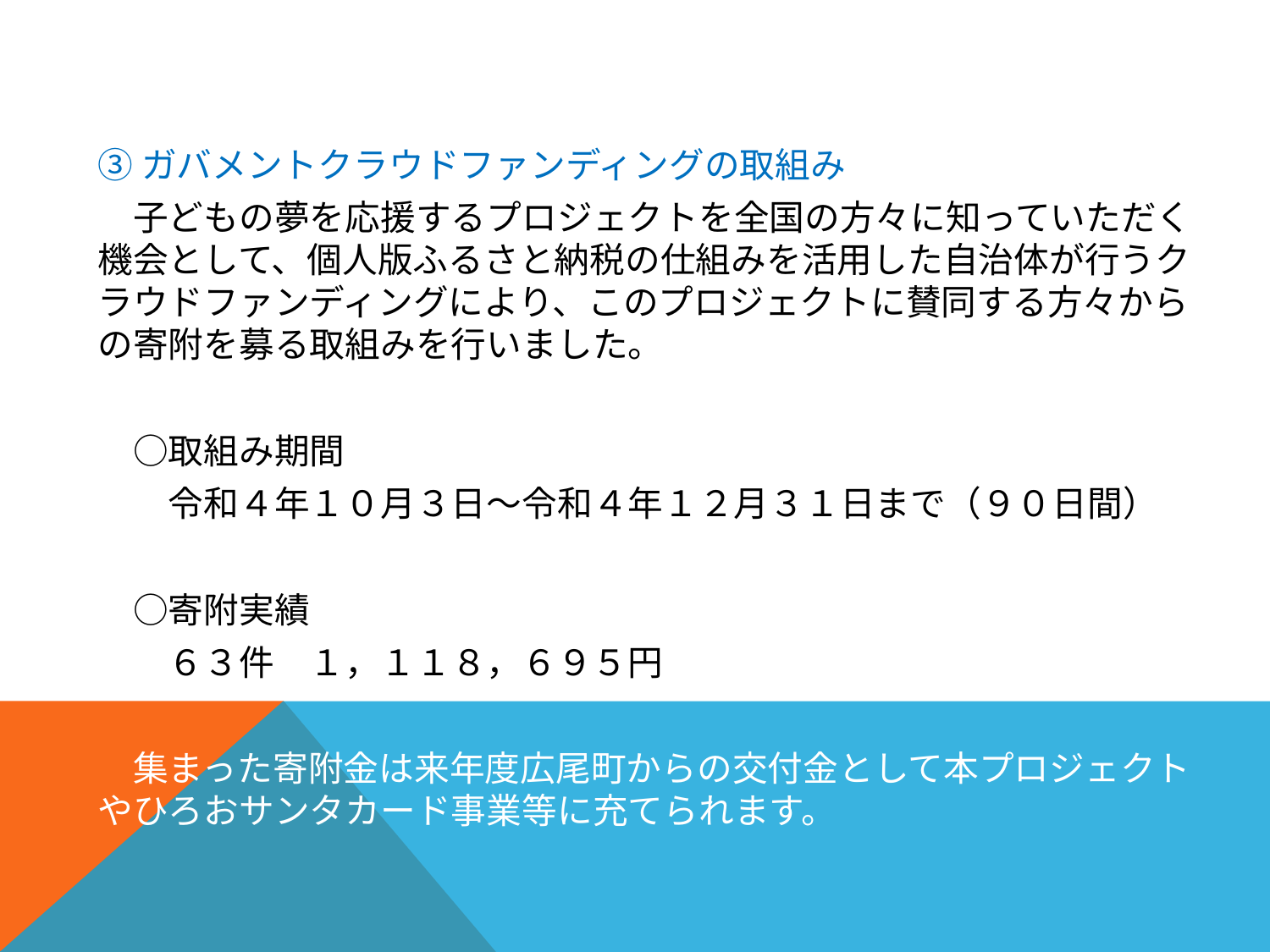

③ガバメントクラウドファンディングの取組み
　子どもの夢を応援するプロジェクトを全国の方々に知っていただく機会として、個人版ふるさと納税の仕組みを活用した自治体が行うクラウドファンディングにより、このプロジェクトに賛同する方々からの寄附を募る取組みを行いました。

　○取組み期間
　　令和４年１０月３日～令和４年１２月３１日まで（９０日間）

　○寄附実績
　　６３件　１，１１８，６９５円

　集まった寄附金は来年度広尾町からの交付金として本プロジェクトやひろおサンタカード事業等に充てられます。